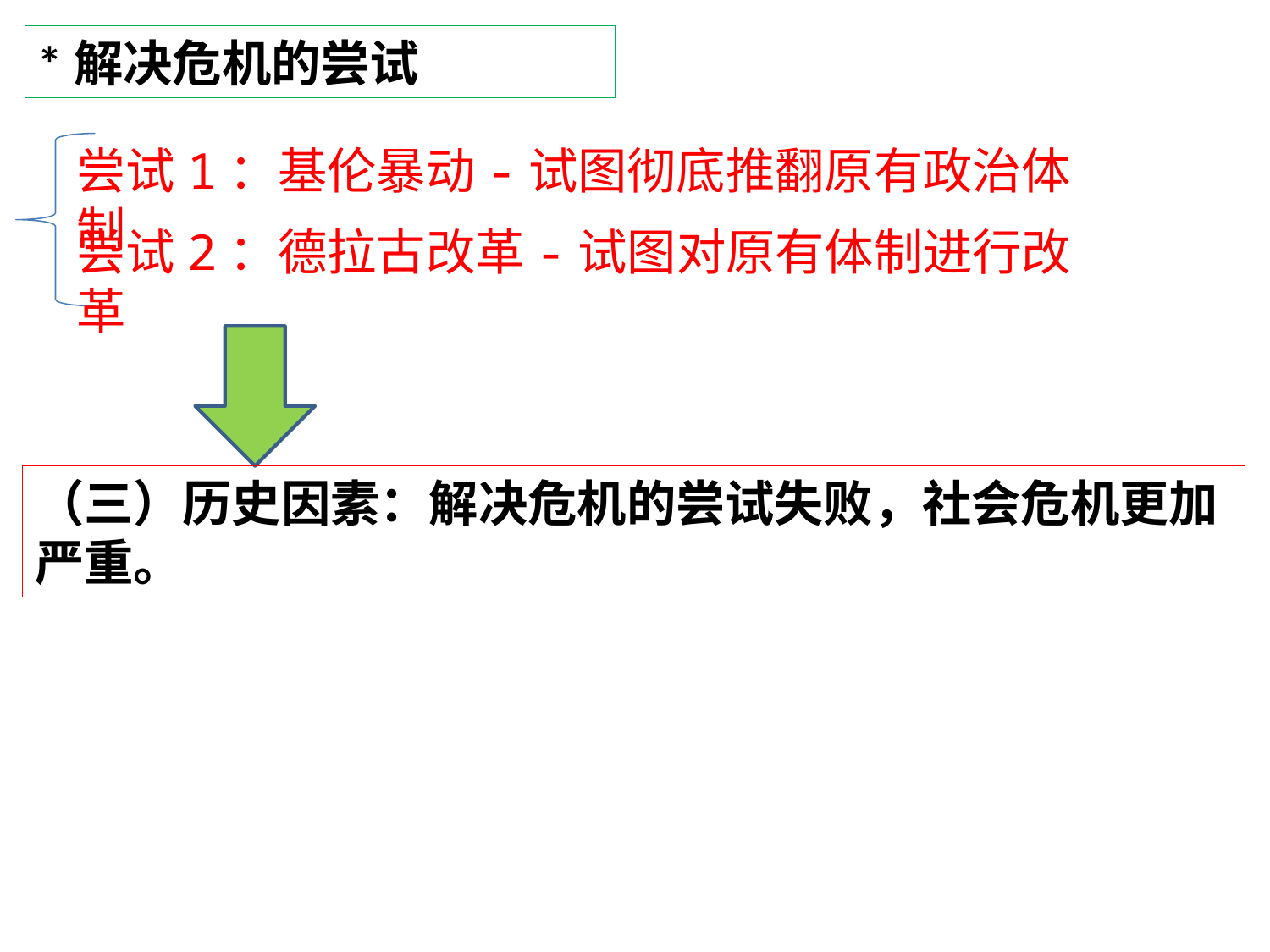

*解决危机的尝试

尝试1：基伦暴动-试图彻底推翻原有政治体制
尝试2：德拉古改革-试图对原有体制进行改革

（三）历史因素：解决危机的尝试失败，社会危机更加严重。